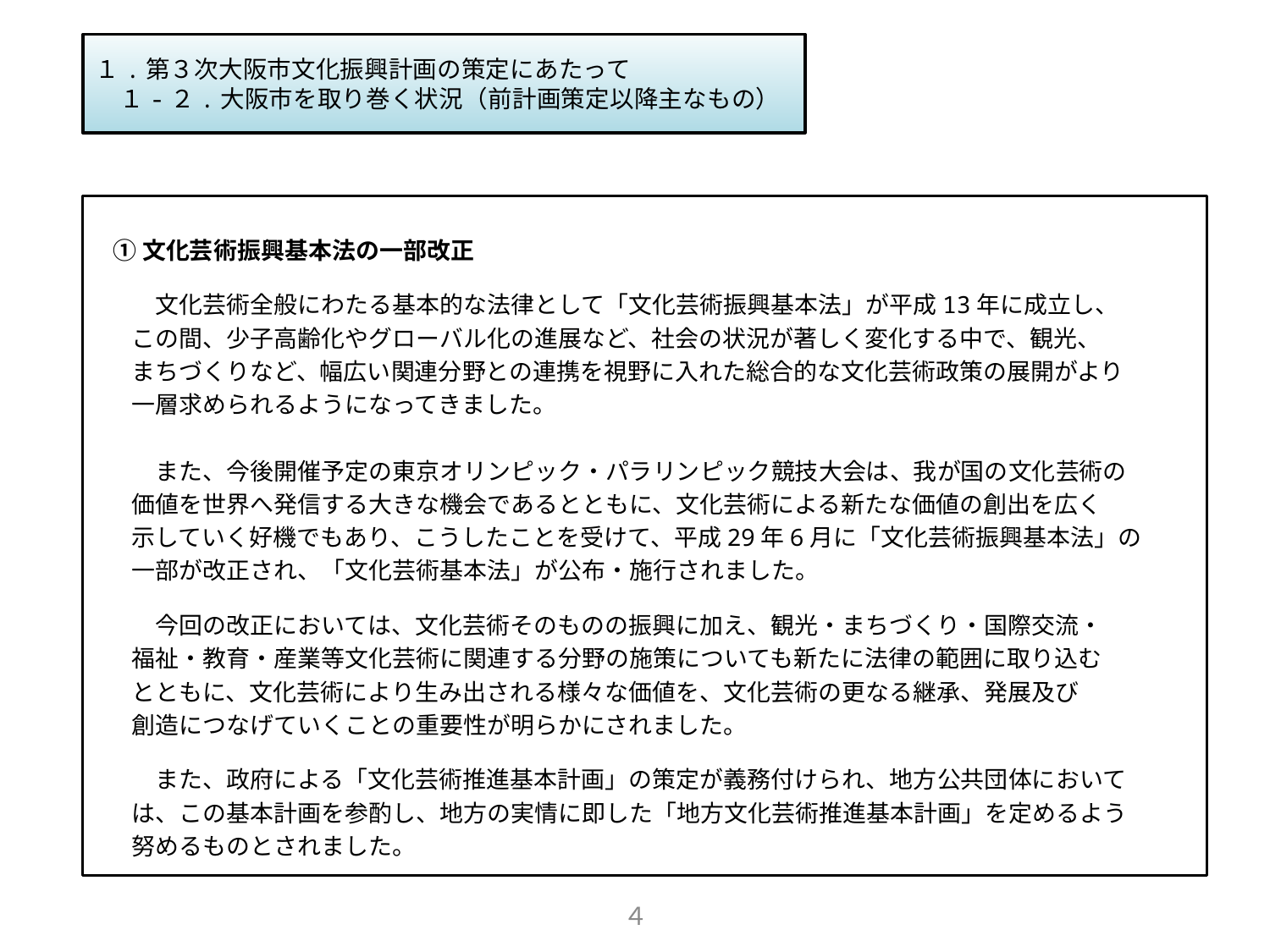

１.第３次大阪市文化振興計画の策定にあたって
　１-２.大阪市を取り巻く状況（前計画策定以降主なもの）

 ①文化芸術振興基本法の一部改正

　　文化芸術全般にわたる基本的な法律として「文化芸術振興基本法」が平成13年に成立し、
　この間、少子高齢化やグローバル化の進展など、社会の状況が著しく変化する中で、観光、
　まちづくりなど、幅広い関連分野との連携を視野に入れた総合的な文化芸術政策の展開がより
　一層求められるようになってきました。

　　また、今後開催予定の東京オリンピック・パラリンピック競技大会は、我が国の文化芸術の
　価値を世界へ発信する大きな機会であるとともに、文化芸術による新たな価値の創出を広く
　示していく好機でもあり、こうしたことを受けて、平成29年6月に「文化芸術振興基本法」の
　一部が改正され、「文化芸術基本法」が公布・施行されました。

　　今回の改正においては、文化芸術そのものの振興に加え、観光・まちづくり・国際交流・
　福祉・教育・産業等文化芸術に関連する分野の施策についても新たに法律の範囲に取り込む
　とともに、文化芸術により生み出される様々な価値を、文化芸術の更なる継承、発展及び
　創造につなげていくことの重要性が明らかにされました。

　　また、政府による「文化芸術推進基本計画」の策定が義務付けられ、地方公共団体において
　は、この基本計画を参酌し、地方の実情に即した「地方文化芸術推進基本計画」を定めるよう
　努めるものとされました。

４